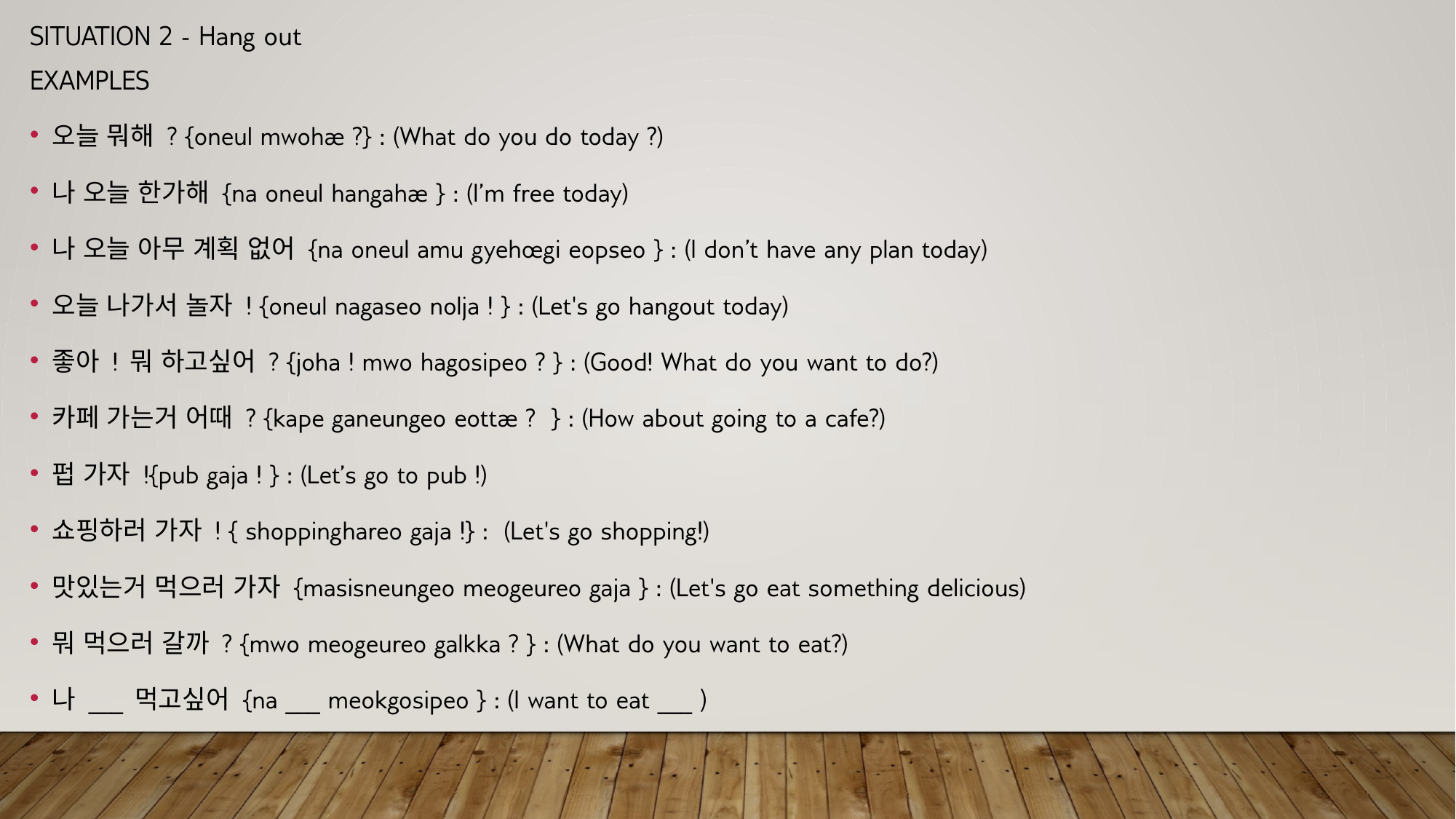

SITUATION 2 - Hang out
EXAMPLES
오늘 뭐해 ? {oneul mwohae ?} : (What do you do today ?)
나 오늘 한가해 {na oneul hangahae } : (I’m free today)
나 오늘 아무 계획 없어 {na oneul amu gyehoegi eopseo } : (I don’t have any plan today)
오늘 나가서 놀자 ! {oneul nagaseo nolja ! } : (Let's go hangout today)
좋아 ! 뭐 하고싶어 ? {joha ! mwo hagosipeo ? } : (Good! What do you want to do?)
카페 가는거 어때 ? {kape ganeungeo eottae ?  } : (How about going to a cafe?)
펍 가자 !{pub gaja ! } : (Let’s go to pub !)
쇼핑하러 가자 ! { shoppinghareo gaja !} :  (Let's go shopping!)
맛있는거 먹으러 가자 {masisneungeo meogeureo gaja } : (Let's go eat something delicious)
뭐 먹으러 갈까 ? {mwo meogeureo galkka ? } : (What do you want to eat?)
나 ___ 먹고싶어 {na ___ meokgosipeo } : (I want to eat ___ )